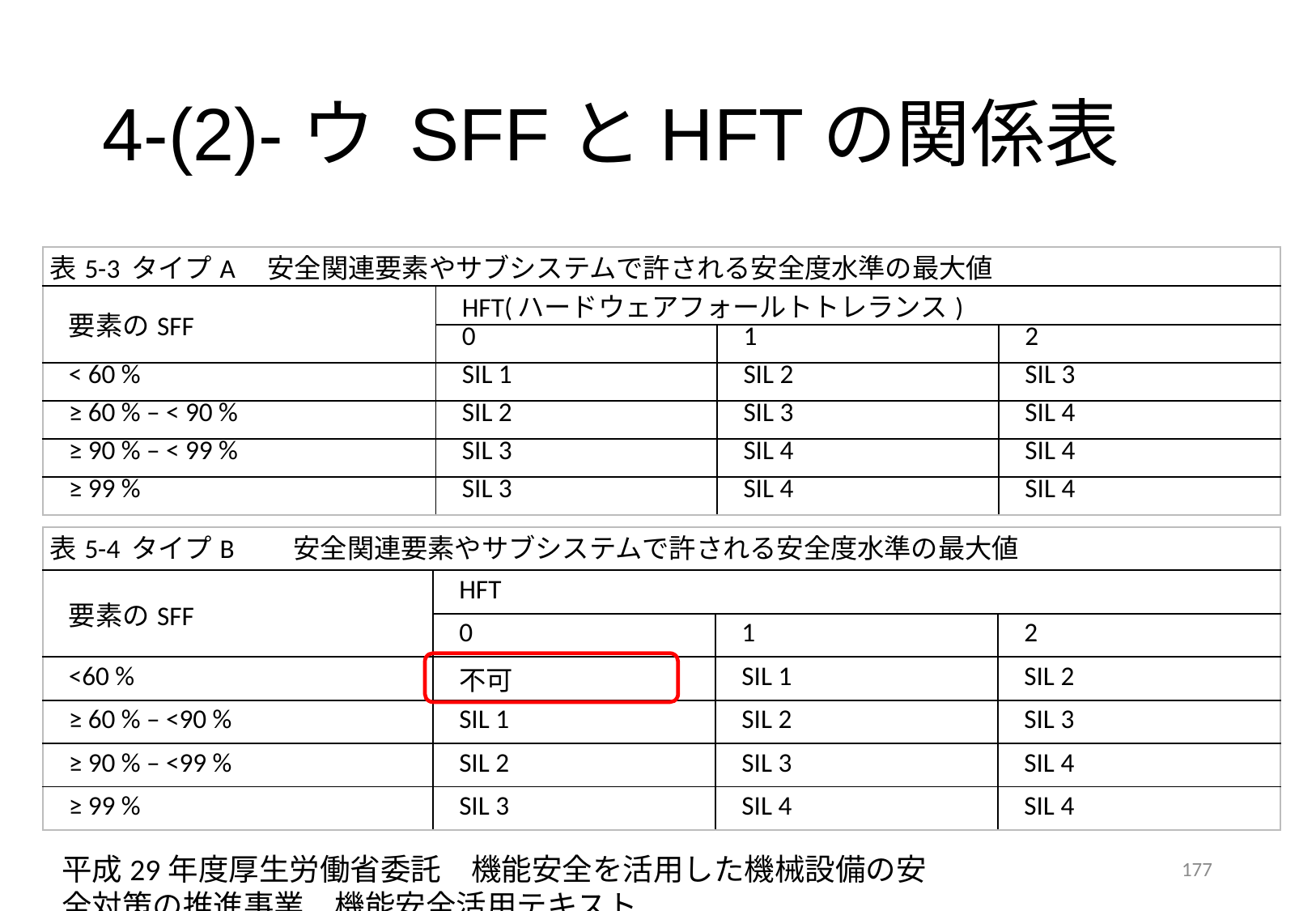

# 4-(2)-ウ SFFとHFTの関係表
| 表5-3 タイプA　安全関連要素やサブシステムで許される安全度水準の最大値 |  |  |  |
| --- | --- | --- | --- |
| 要素のSFF | HFT(ハードウェアフォールトトレランス) |  |  |
|  | 0 | 1 | 2 |
| < 60 % | SIL 1 | SIL 2 | SIL 3 |
| ≥ 60 % – < 90 % | SIL 2 | SIL 3 | SIL 4 |
| ≥ 90 % – < 99 % | SIL 3 | SIL 4 | SIL 4 |
| ≥ 99 % | SIL 3 | SIL 4 | SIL 4 |
| 表5-4 タイプB　　安全関連要素やサブシステムで許される安全度水準の最大値 |  |  |  |
| --- | --- | --- | --- |
| 要素のSFF | HFT |  |  |
|  | 0 | 1 | 2 |
| <60 % | 不可 | SIL 1 | SIL 2 |
| ≥ 60 % – <90 % | SIL 1 | SIL 2 | SIL 3 |
| ≥ 90 % – <99 % | SIL 2 | SIL 3 | SIL 4 |
| ≥ 99 % | SIL 3 | SIL 4 | SIL 4 |

平成29年度厚生労働省委託　機能安全を活用した機械設備の安全対策の推進事業　機能安全活用テキスト
177